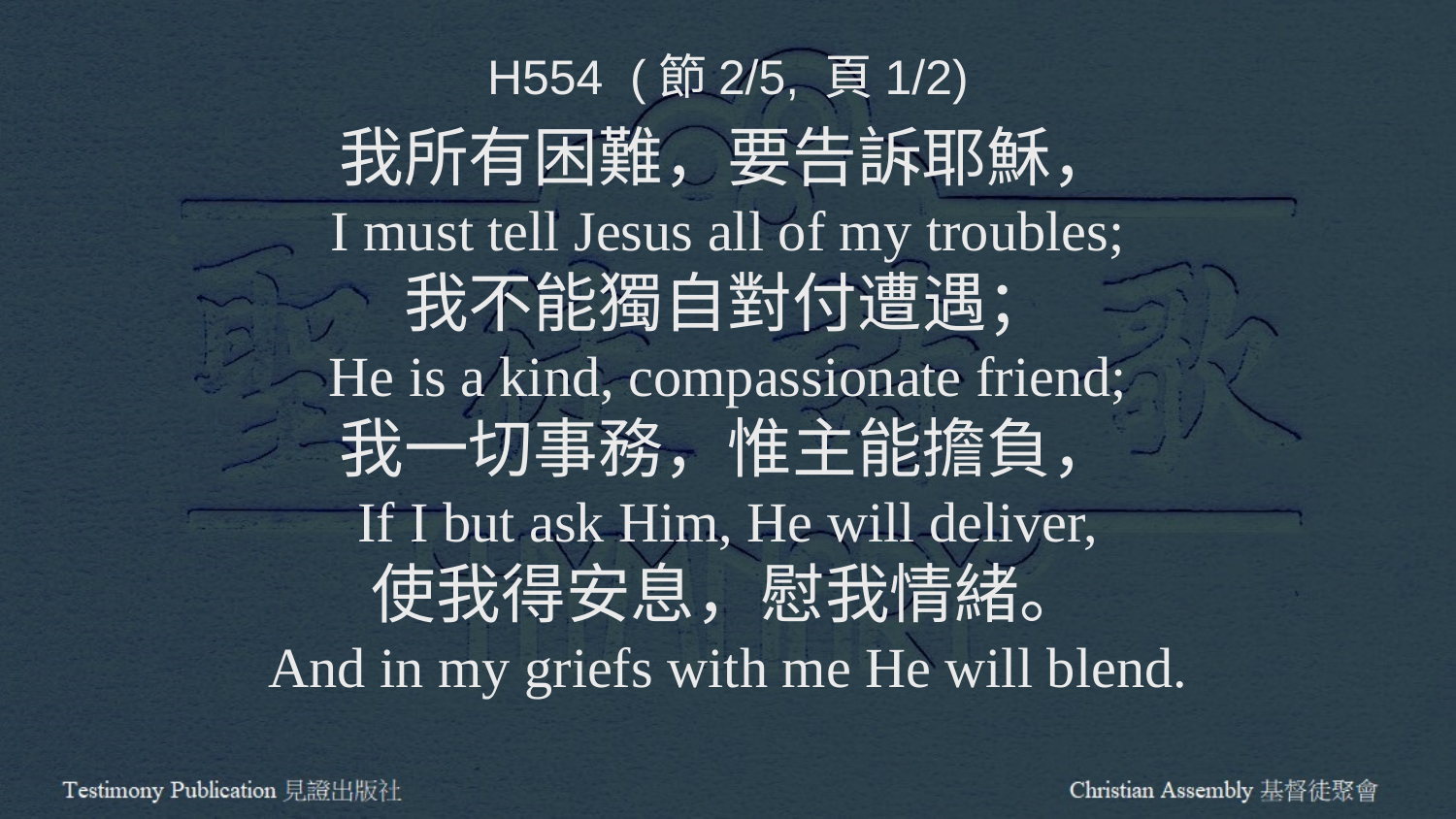

H554  (節2/5, 頁1/2)
我所有困難，要告訴耶穌，
I must tell Jesus all of my troubles;
我不能獨自對付遭遇；
He is a kind, compassionate friend;
我一切事務，惟主能擔負，
If I but ask Him, He will deliver,
使我得安息，慰我情緒。
And in my griefs with me He will blend.